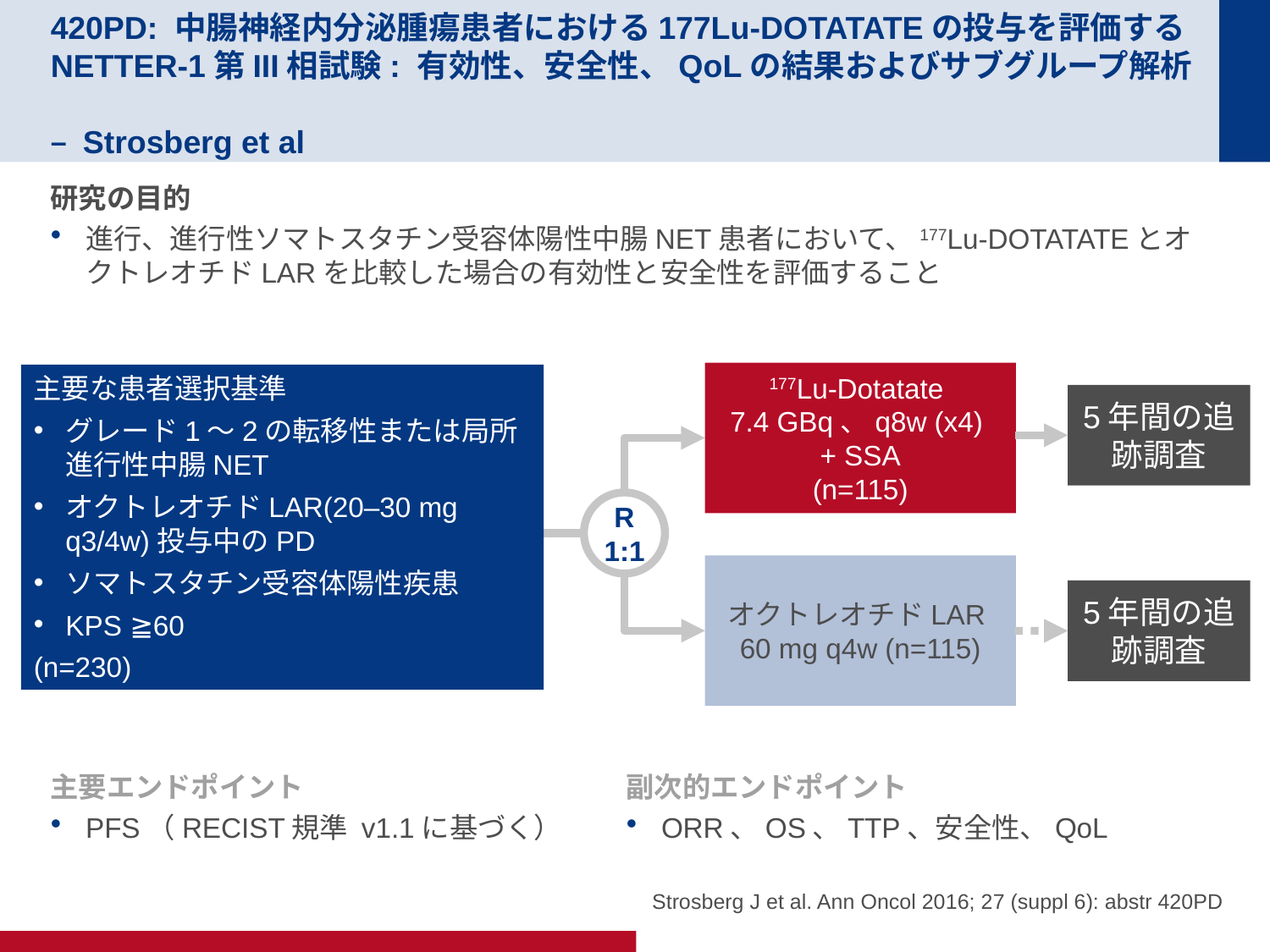

# 420PD: 中腸神経内分泌腫瘍患者における177Lu-DOTATATEの投与を評価するNETTER-1第III相試験: 有効性、安全性、QoLの結果およびサブグループ解析 – Strosberg et al
研究の目的
進行、進行性ソマトスタチン受容体陽性中腸NET患者において、177Lu-DOTATATEとオクトレオチドLARを比較した場合の有効性と安全性を評価すること
177Lu-Dotatate
7.4 GBq、q8w (x4)
+ SSA
(n=115)
主要な患者選択基準
グレード1～2の転移性または局所進行性中腸NET
オクトレオチドLAR(20–30 mg q3/4w)投与中のPD
ソマトスタチン受容体陽性疾患
KPS ≧60
(n=230)
5年間の追跡調査
R
1:1
オクトレオチドLAR
60 mg q4w (n=115)
5年間の追跡調査
主要エンドポイント
PFS（RECIST規準 v1.1に基づく）
副次的エンドポイント
ORR、OS、TTP、安全性、QoL

Strosberg J et al. Ann Oncol 2016; 27 (suppl 6): abstr 420PD